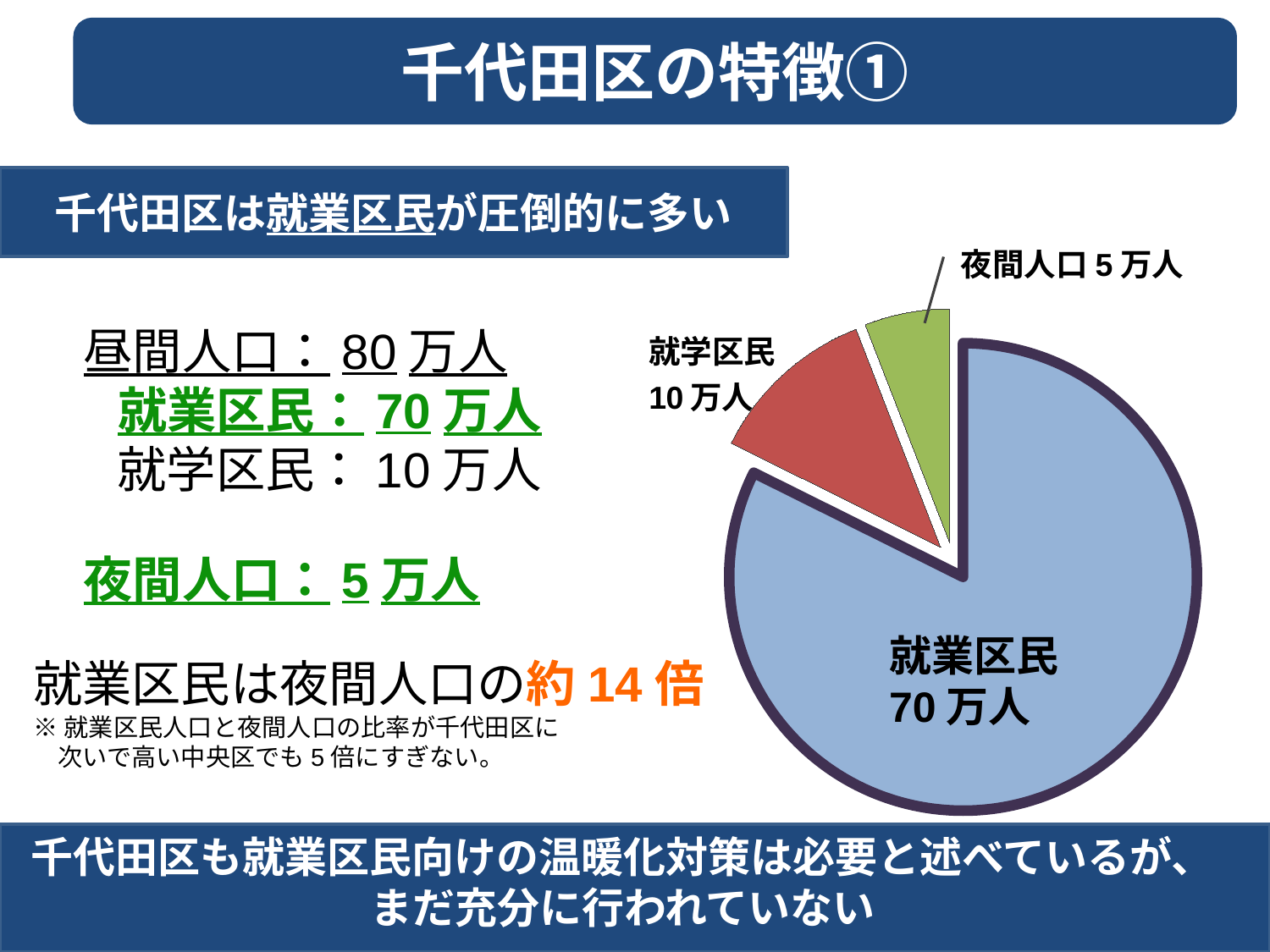

千代田区の特徴①
千代田区は就業区民が圧倒的に多い
夜間人口5万人

昼間人口：80万人
  就業区民：70万人
  就学区民：10万人

夜間人口：5万人

### Chart

| Category | 列1 |
|---|---|
| 就業人口 | 70.0 |
| 就学人口 | 10.0 |
| 夜間人口 | 5.0 |
就業区民
70万人
就業区民は夜間人口の約14倍
※就業区民人口と夜間人口の比率が千代田区に
　次いで高い中央区でも5倍にすぎない。

千代田区も就業区民向けの温暖化対策は必要と述べているが、
まだ充分に行われていない